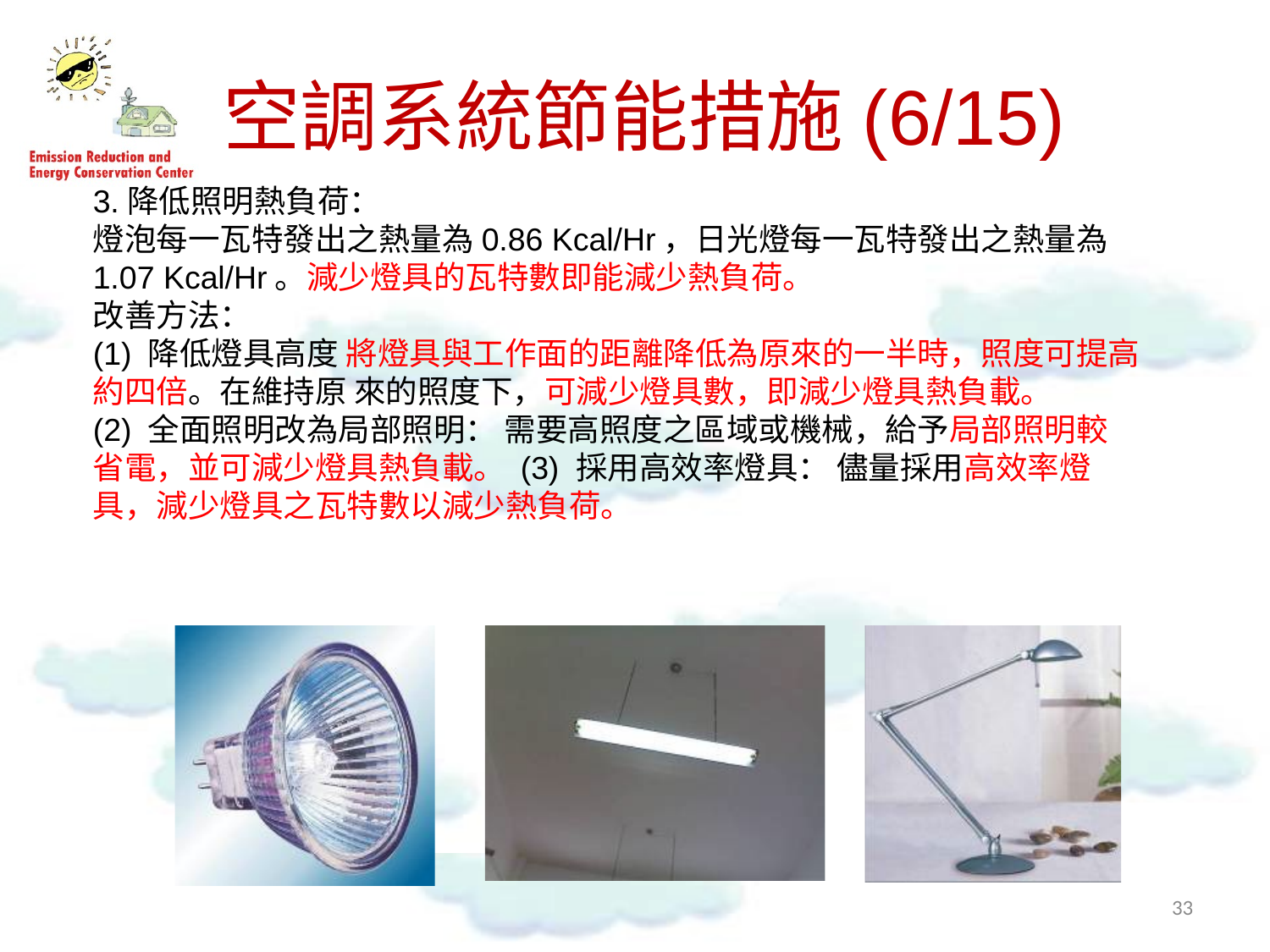

# 空調系統節能措施(6/15)
3.降低照明熱負荷：
燈泡每一瓦特發出之熱量為0.86 Kcal/Hr，日光燈每一瓦特發出之熱量為 1.07 Kcal/Hr。減少燈具的瓦特數即能減少熱負荷。
改善方法：
(1) 降低燈具高度 將燈具與工作面的距離降低為原來的一半時，照度可提高約四倍。在維持原 來的照度下，可減少燈具數，即減少燈具熱負載。
(2) 全面照明改為局部照明： 需要高照度之區域或機械，給予局部照明較省電，並可減少燈具熱負載。 (3) 採用高效率燈具： 儘量採用高效率燈具，減少燈具之瓦特數以減少熱負荷。

33